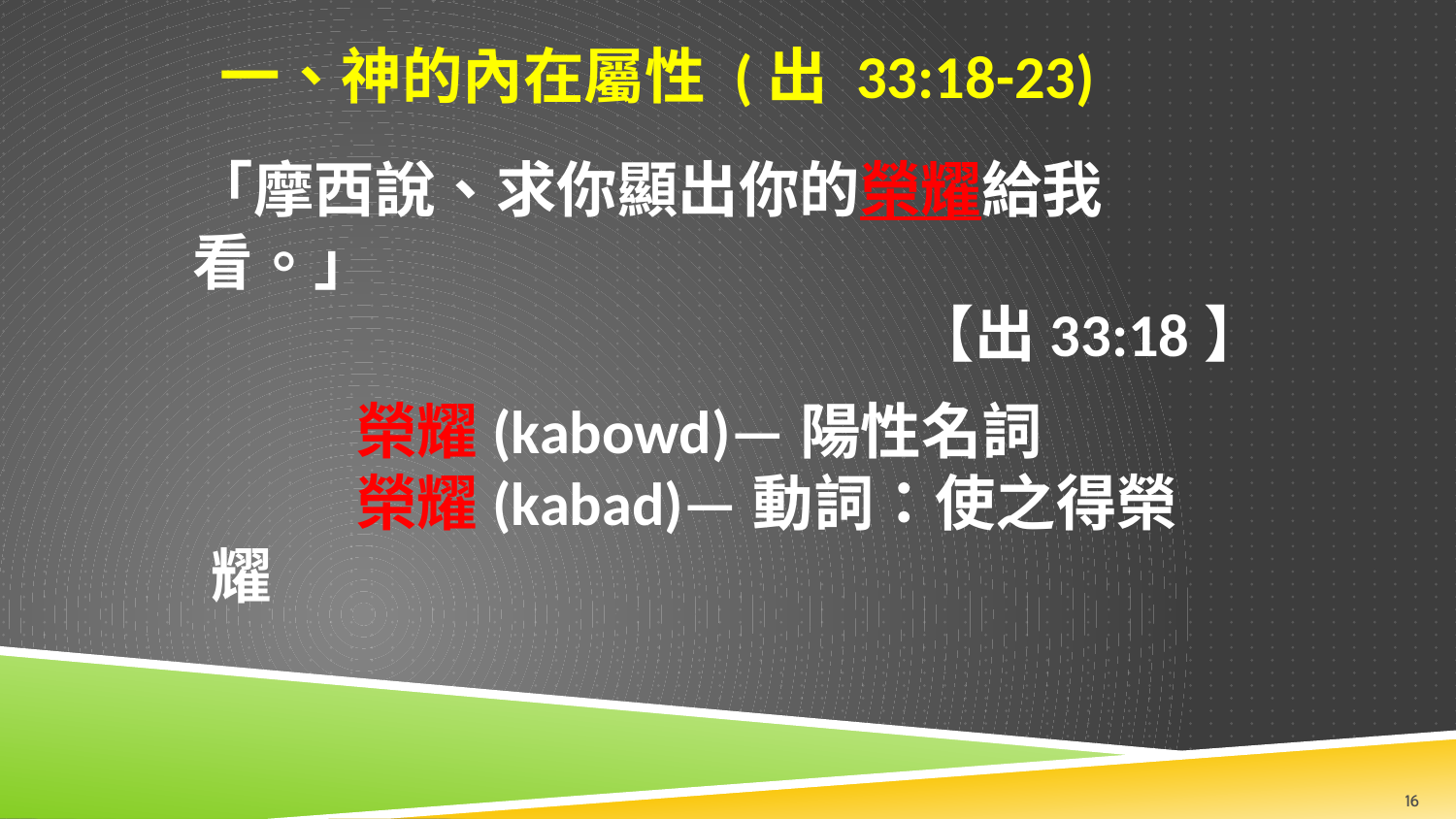

一、神的內在屬性 (出 33:18-23)
「摩西說、求你顯出你的榮耀給我看。」
【出33:18】
	榮耀(kabowd)—陽性名詞
	榮耀(kabad)—動詞：使之得榮耀
16